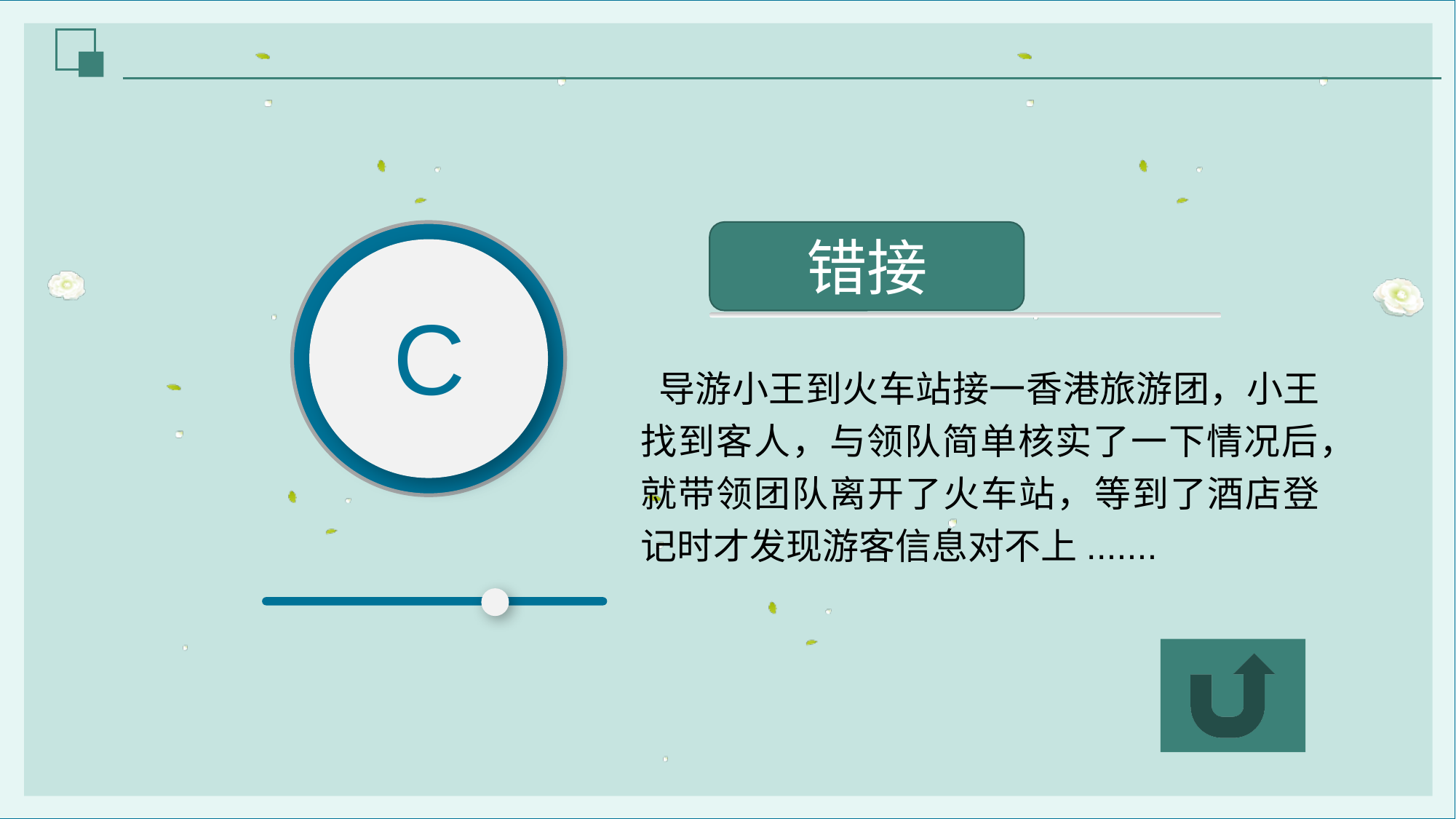

错接

C

 导游小王到火车站接一香港旅游团，小王找到客人，与领队简单核实了一下情况后，就带领团队离开了火车站，等到了酒店登记时才发现游客信息对不上.......